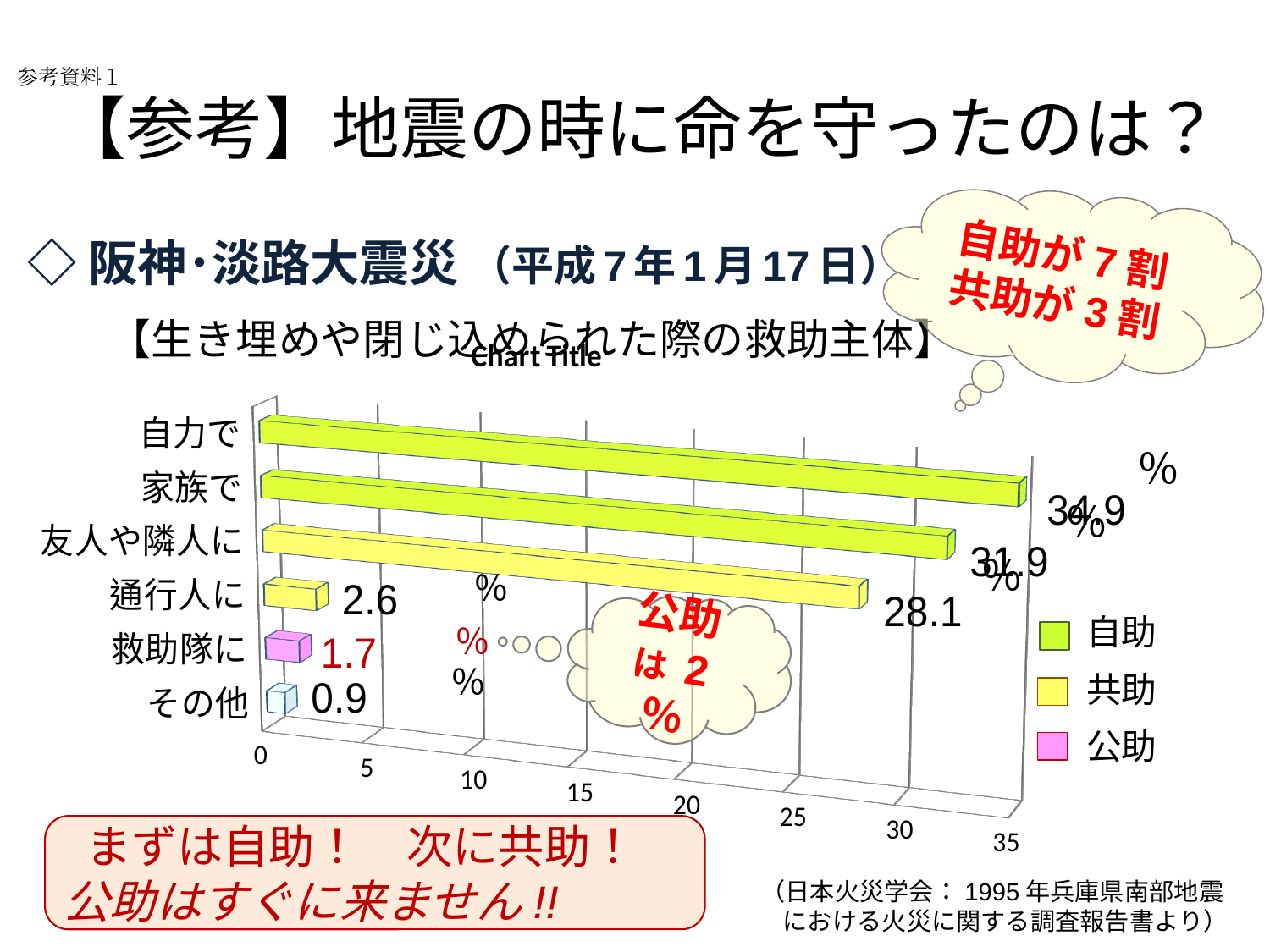

参考資料１
# 【参考】地震の時に命を守ったのは？
自助が7割
共助が3割
◇ 阪神･淡路大震災 （平成 7 年 1 月 17 日）
　　【生き埋めや閉じ込められた際の救助主体】

[unsupported chart]

％
％
％
％
公助
は 2 ％
自助

共助

公助
％

％

 まずは自助！　次に共助！
公助はすぐに来ません!!
（日本火災学会：1995年兵庫県南部地震
   における火災に関する調査報告書より）